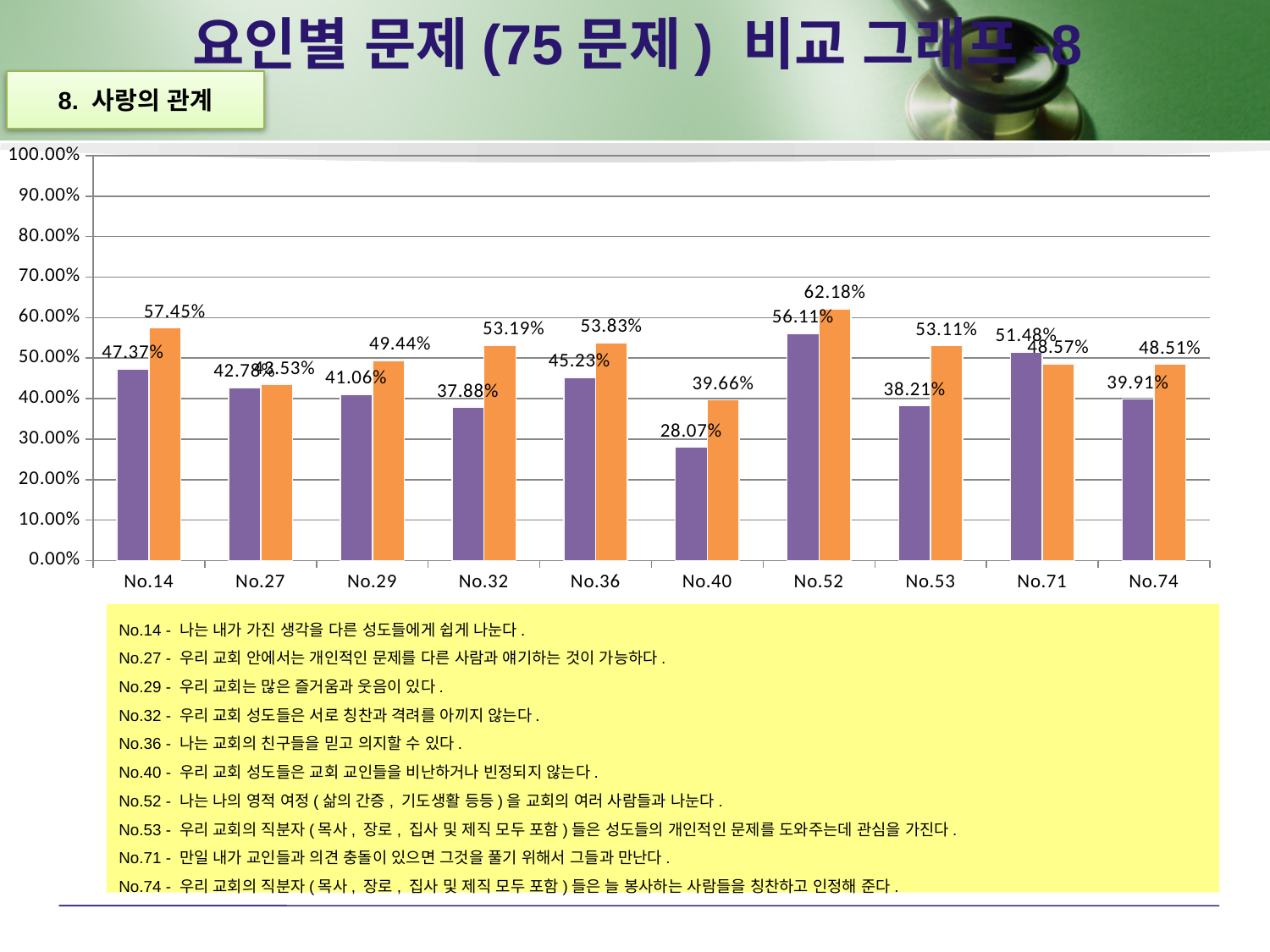

# 요인별 문제(75문제) 비교 그래프-8

8. 사랑의 관계

### Chart

| Category | 목회자% | 목회자% |
|---|---|---|
|  | 0.47365769635416805 | 0.5745092861999813 |
|  | 0.42778569135563815 | 0.43532168017461387 |
|  | 0.4106106494813395 | 0.4943905469700624 |
|  | 0.3788486219093775 | 0.5319320487100192 |
|  | 0.45225920333071107 | 0.5382810572428541 |
|  | 0.28067615207198565 | 0.3965720415657318 |
|  | 0.5611174390709379 | 0.6218150821374444 |
|  | 0.38207288568359876 | 0.5311290485370627 |
|  | 0.5147844851375858 | 0.4857355664632192 |
|  | 0.39914721855549595 | 0.4850893821578231 |
No.14 - 나는 내가 가진 생각을 다른 성도들에게 쉽게 나눈다.
No.27 - 우리 교회 안에서는 개인적인 문제를 다른 사람과 얘기하는 것이 가능하다.
No.29 - 우리 교회는 많은 즐거움과 웃음이 있다.
No.32 - 우리 교회 성도들은 서로 칭찬과 격려를 아끼지 않는다.
No.36 - 나는 교회의 친구들을 믿고 의지할 수 있다.
No.40 - 우리 교회 성도들은 교회 교인들을 비난하거나 빈정되지 않는다.
No.52 - 나는 나의 영적 여정(삶의 간증, 기도생활 등등)을 교회의 여러 사람들과 나눈다.
No.53 - 우리 교회의 직분자(목사, 장로, 집사 및 제직 모두 포함)들은 성도들의 개인적인 문제를 도와주는데 관심을 가진다.
No.71 - 만일 내가 교인들과 의견 충돌이 있으면 그것을 풀기 위해서 그들과 만난다.
No.74 - 우리 교회의 직분자(목사, 장로, 집사 및 제직 모두 포함)들은 늘 봉사하는 사람들을 칭찬하고 인정해 준다.